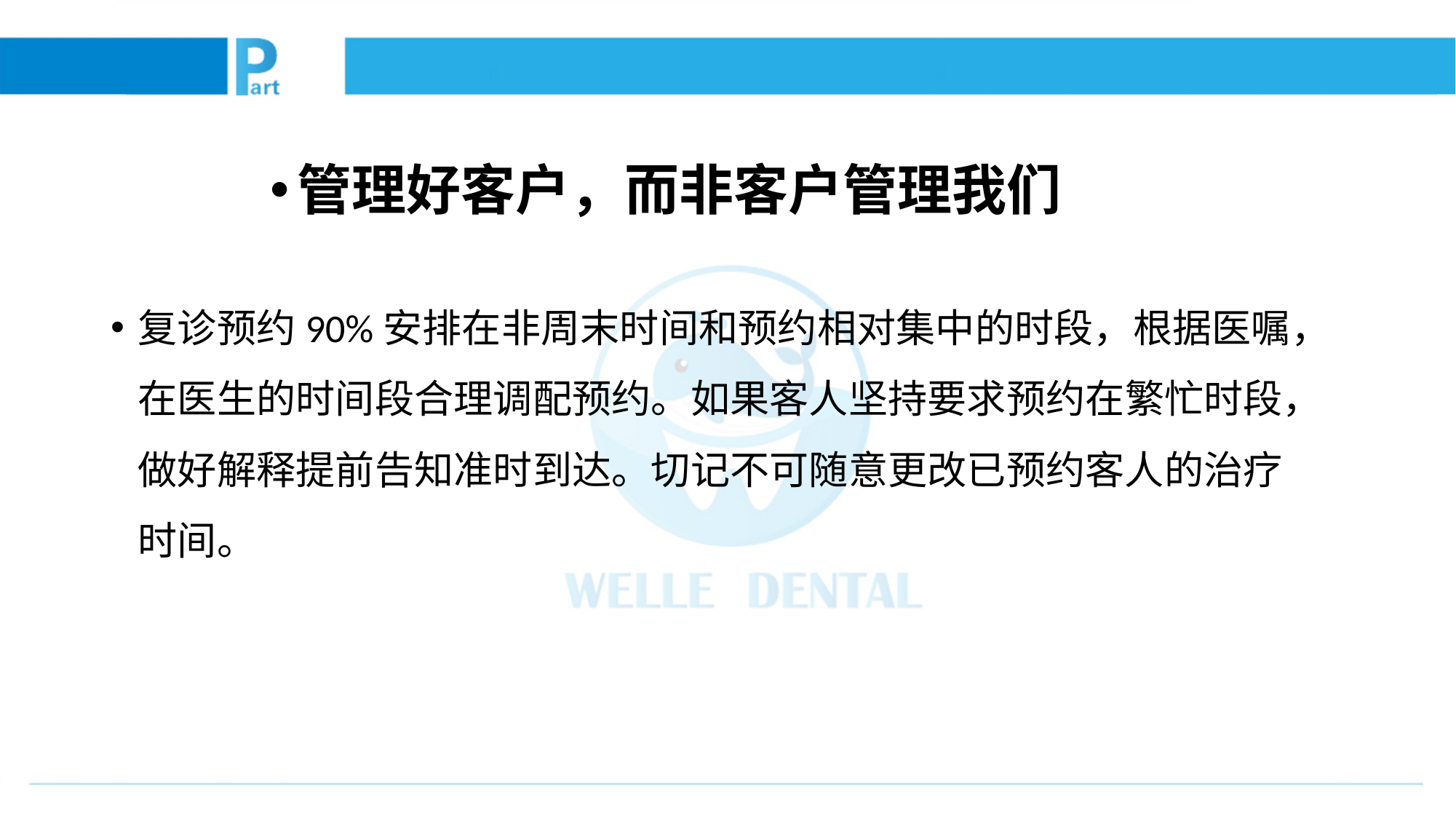

管理好客户，而非客户管理我们
复诊预约90%安排在非周末时间和预约相对集中的时段，根据医嘱，在医生的时间段合理调配预约。如果客人坚持要求预约在繁忙时段，做好解释提前告知准时到达。切记不可随意更改已预约客人的治疗时间。